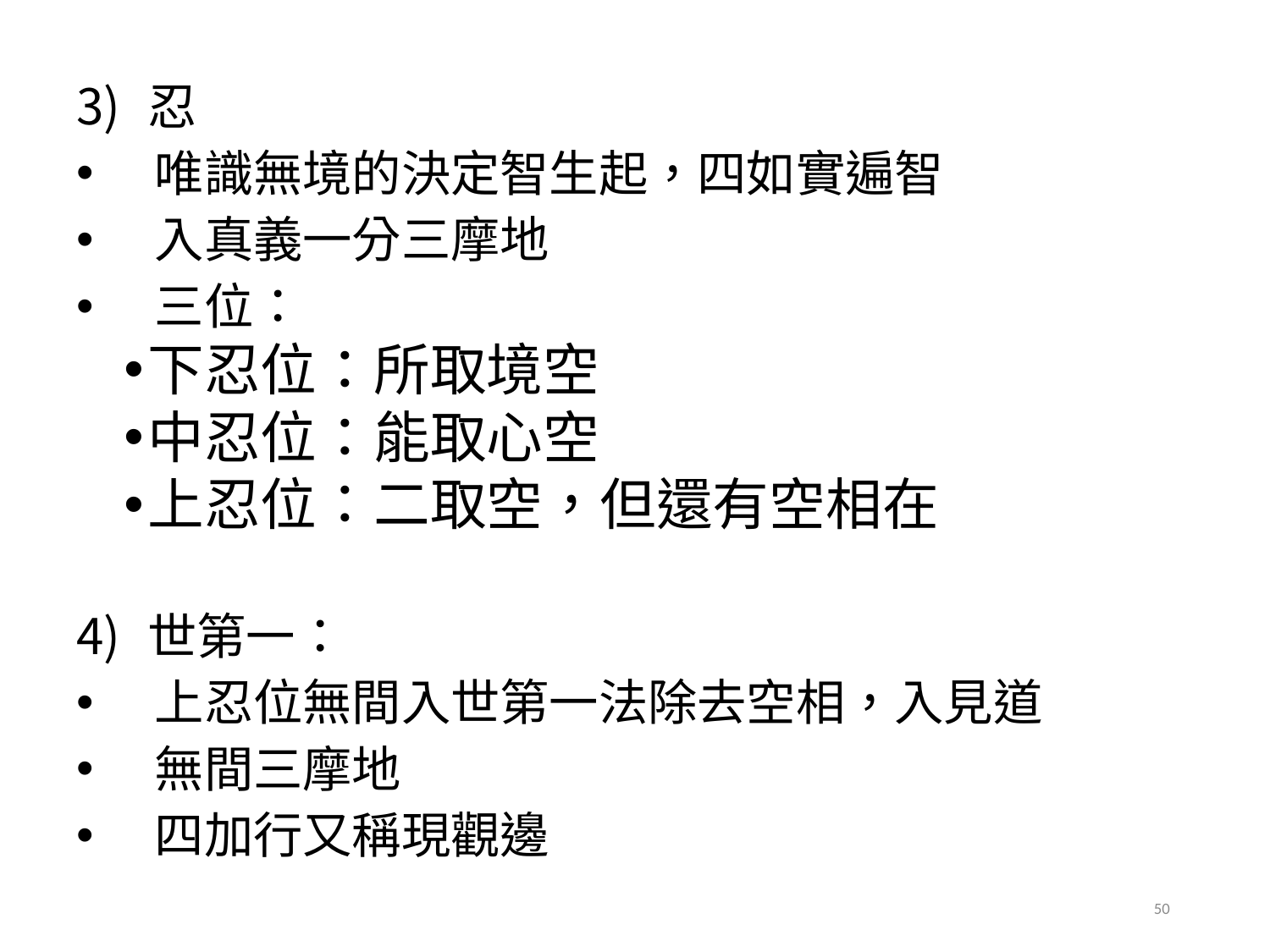

忍
唯識無境的決定智生起，四如實遍智
入真義一分三摩地
三位：
下忍位：所取境空
中忍位：能取心空
上忍位：二取空，但還有空相在
世第一：
上忍位無間入世第一法除去空相，入見道
無間三摩地
四加行又稱現觀邊

50